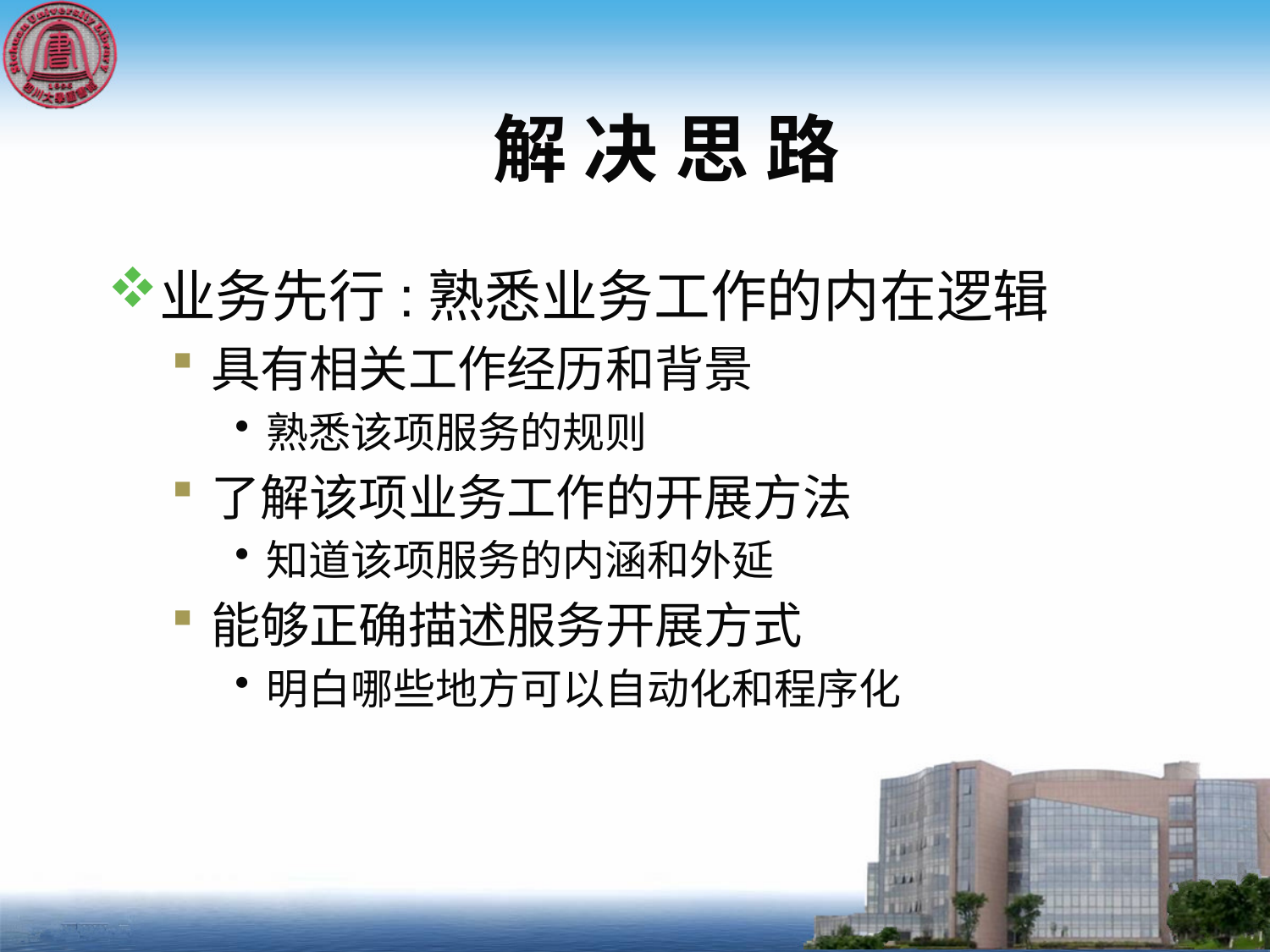

# 解 决 思 路
业务先行:熟悉业务工作的内在逻辑
具有相关工作经历和背景
熟悉该项服务的规则
了解该项业务工作的开展方法
知道该项服务的内涵和外延
能够正确描述服务开展方式
明白哪些地方可以自动化和程序化